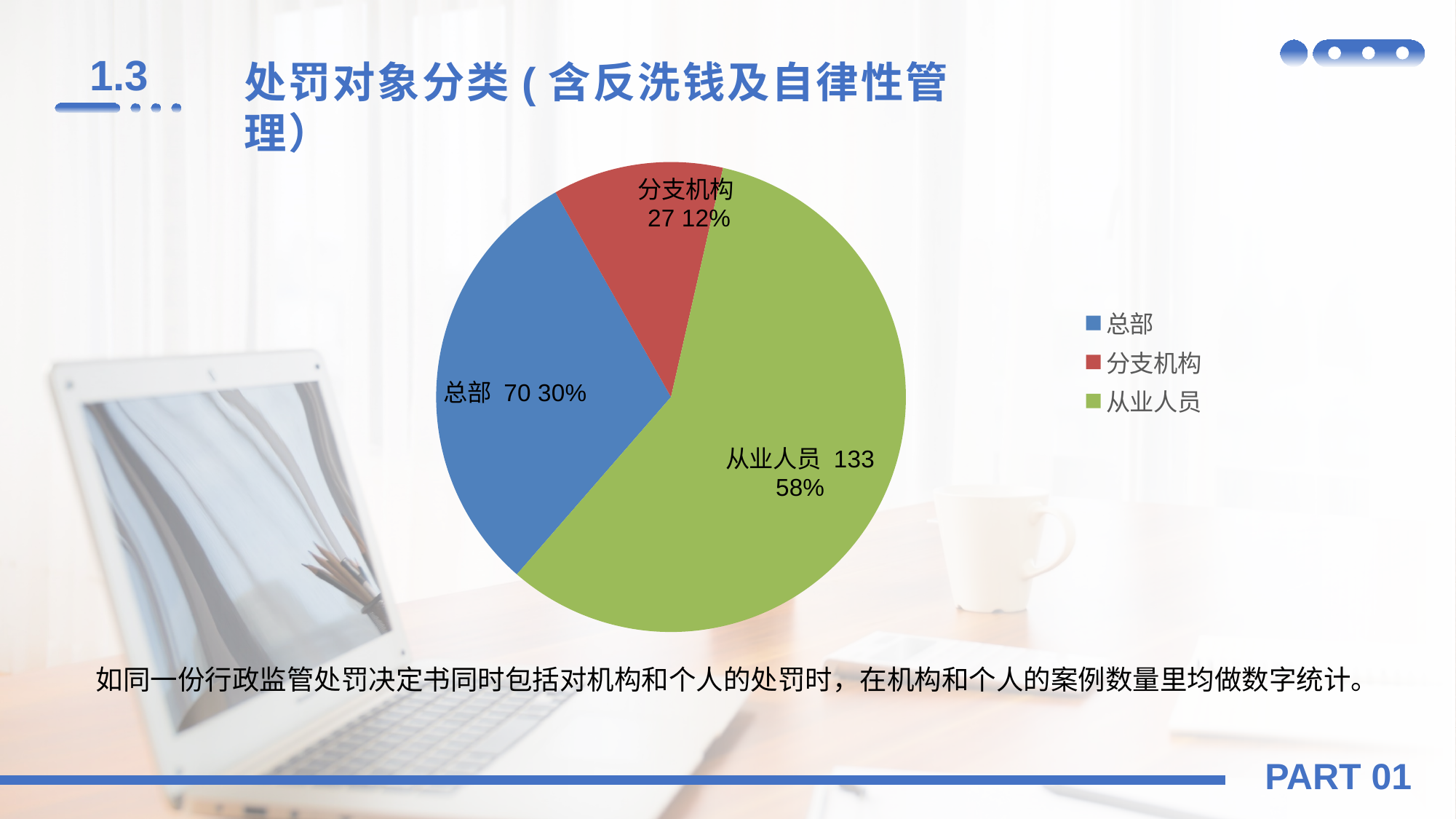

### Chart

| Category | 数量 | 占比 |
|---|---|---|
| 总部 | 70.0 | 0.3043 |
| 分支机构 | 27.0 | 0.1174 |
| 从业人员 | 133.0 | 0.5783 |

1.3

处罚对象分类(含反洗钱及自律性管理）

如同一份行政监管处罚决定书同时包括对机构和个人的处罚时，在机构和个人的案例数量里均做数字统计。
PART 01